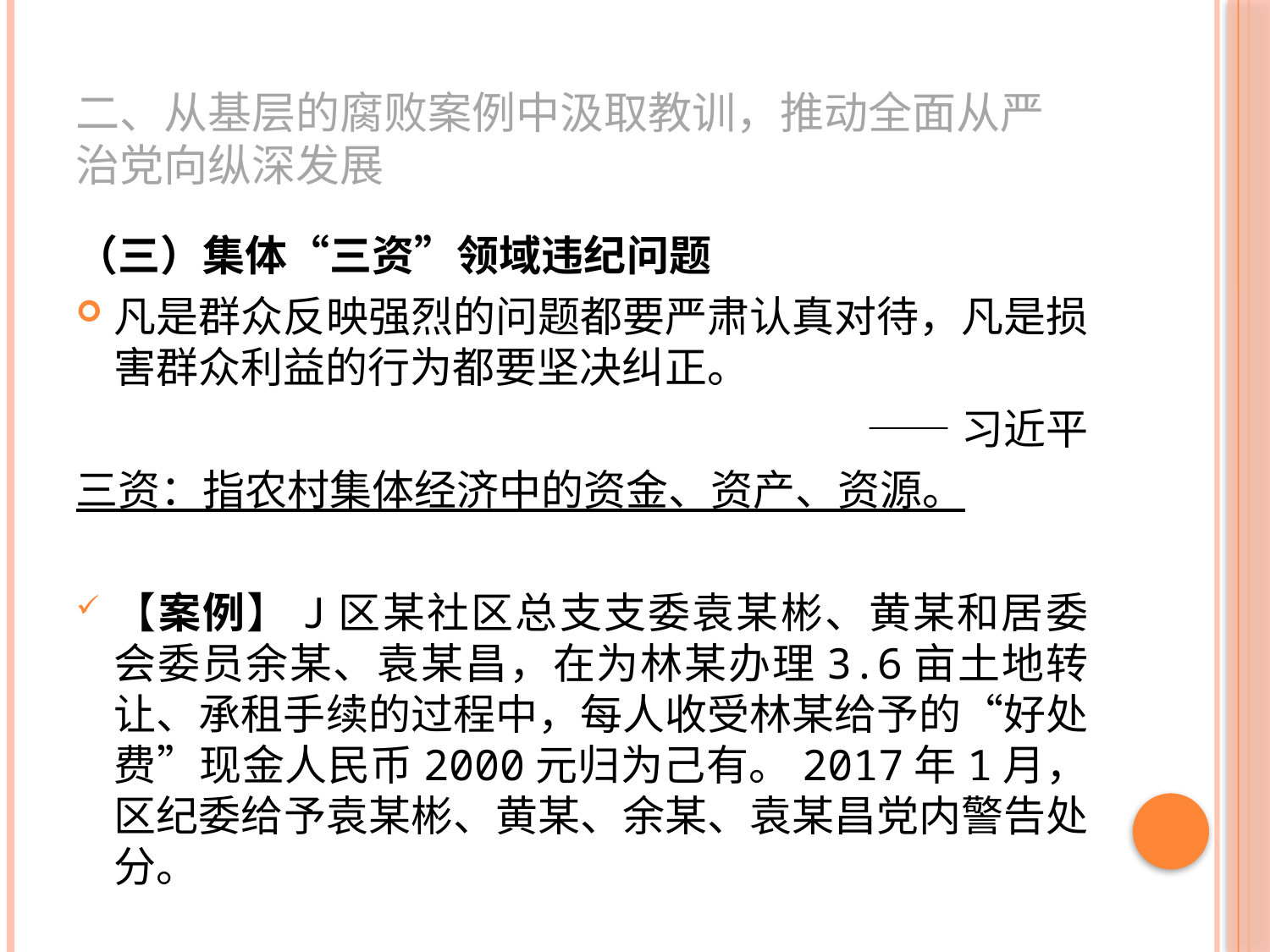

# 二、从基层的腐败案例中汲取教训，推动全面从严治党向纵深发展
（三）集体“三资”领域违纪问题
凡是群众反映强烈的问题都要严肃认真对待，凡是损害群众利益的行为都要坚决纠正。
——习近平
三资：指农村集体经济中的资金、资产、资源。

【案例】J区某社区总支支委袁某彬、黄某和居委会委员余某、袁某昌，在为林某办理3.6亩土地转让、承租手续的过程中，每人收受林某给予的“好处费”现金人民币2000元归为己有。2017年1月，区纪委给予袁某彬、黄某、余某、袁某昌党内警告处分。